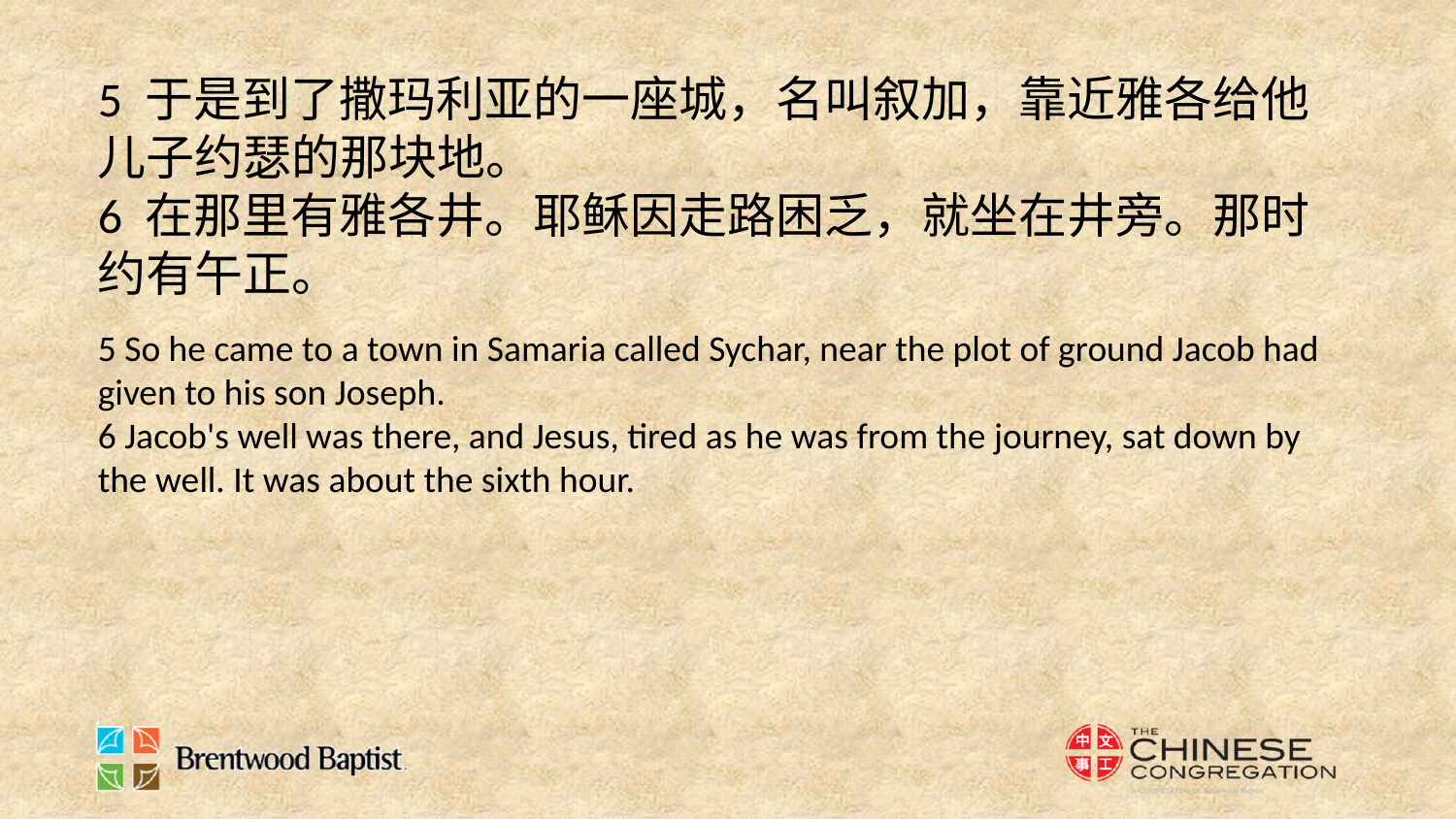

5 于是到了撒玛利亚的一座城，名叫叙加，靠近雅各给他儿子约瑟的那块地。
6 在那里有雅各井。耶稣因走路困乏，就坐在井旁。那时约有午正。

5 So he came to a town in Samaria called Sychar, near the plot of ground Jacob had given to his son Joseph.
6 Jacob's well was there, and Jesus, tired as he was from the journey, sat down by the well. It was about the sixth hour.